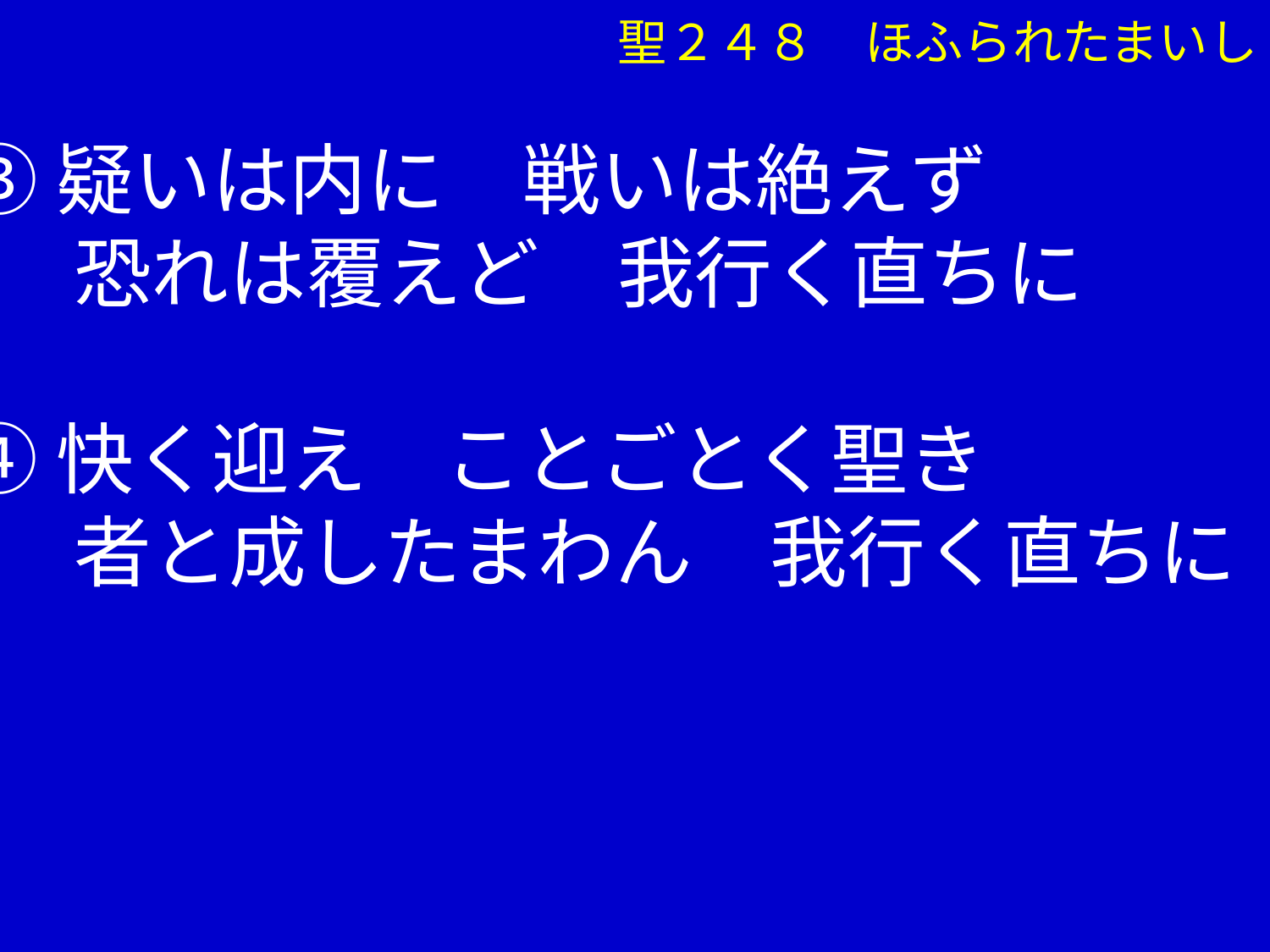

聖２４８　ほふられたまいし
③疑いは内に　戦いは絶えず
 　恐れは覆えど　我行く直ちに

④快く迎え　ことごとく聖き
 　者と成したまわん　我行く直ちに